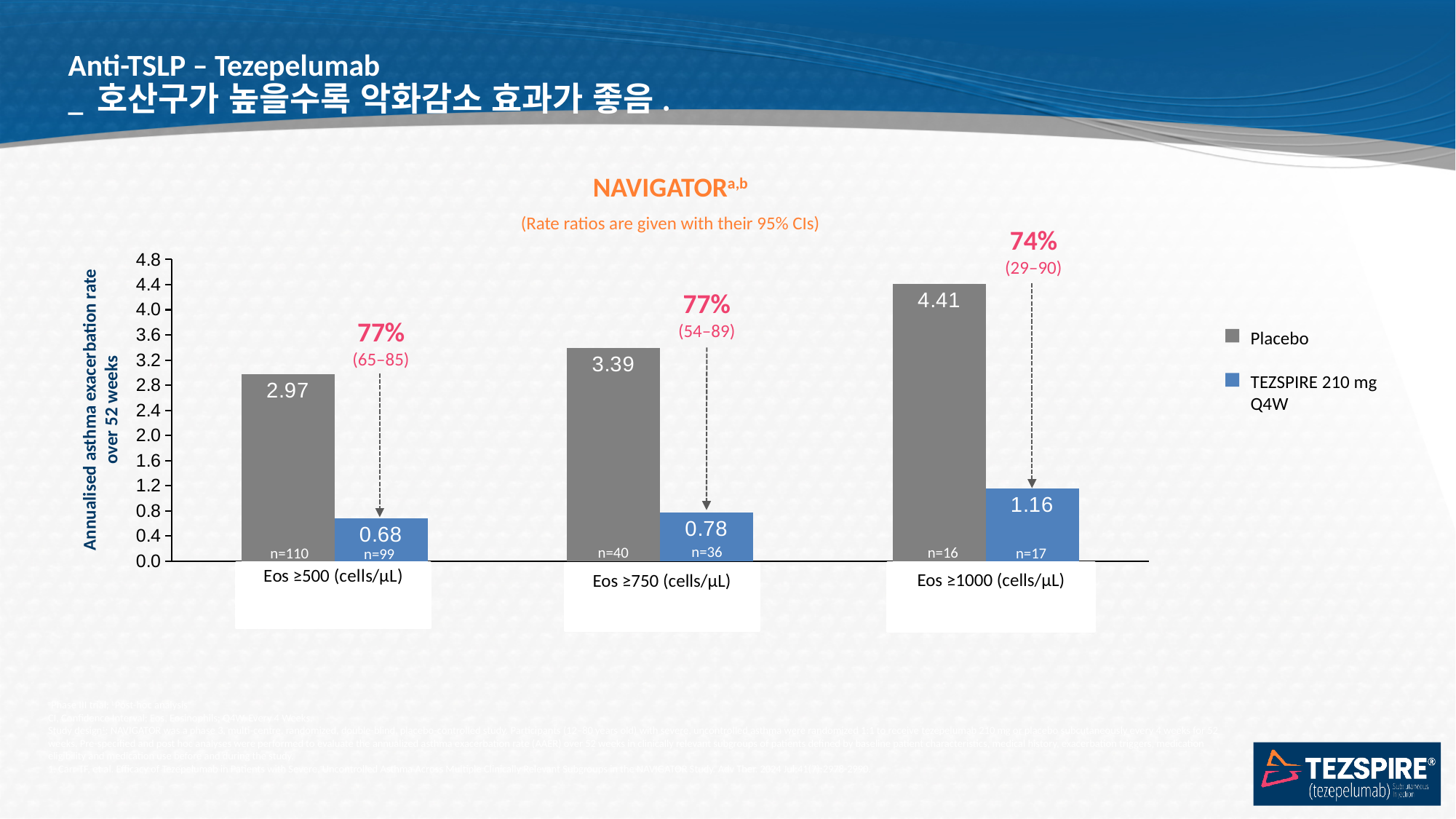

# Anti-TSLP – Tezepelumab _ 호산구가 높을수록 악화감소 효과가 좋음.
NAVIGATORa,b
(Rate ratios are given with their 95% CIs)

74%
(29–90)

### Chart

| Category | Placebo | Tezspire
210 mg Q4W |
|---|---|---|
| Eos ≥500 | 2.97 | 0.68 |
| Eos ≥750 | 3.39 | 0.78 |
| Eos ≥1000 | 4.41 | 1.16 |
77%
(54–89)
77%
(65–85)
Placebo

TEZSPIRE 210 mg
Q4W

Annualised asthma exacerbation rate over 52 weeks
n=36
n=16
n=110
n=40
n=99
n=17
Eos ≥1000 (cells/µL)
Eos ≥750 (cells/µL)
aPhase III trial; bPost-hoc analysis
CI, Confidence Interval; Eos, Eosinophils; Q4W, Every 4 Weeks,
Study design1: NAVIGATOR was a phase 3, multi‑centre, randomized, double-blind, placebo-controlled study. Participants (12–80 years old) with severe, uncontrolled asthma were randomized 1:1 to receive tezepelumab 210 mg or placebo subcutaneously every 4 weeks for 52 weeks. Pre-specified and post hoc analyses were performed to evaluate the annualized asthma exacerbation rate (AAER) over 52 weeks in clinically relevant subgroups of patients defined by baseline patient characteristics, medical history, exacerbation triggers, medication eligibility and medication use before and during the study.
1. Carr TF, et al. Efficacy of Tezepelumab in Patients with Severe, Uncontrolled Asthma Across Multiple Clinically Relevant Subgroups in the NAVIGATOR Study. Adv Ther. 2024 Jul;41(7):2978-2990.